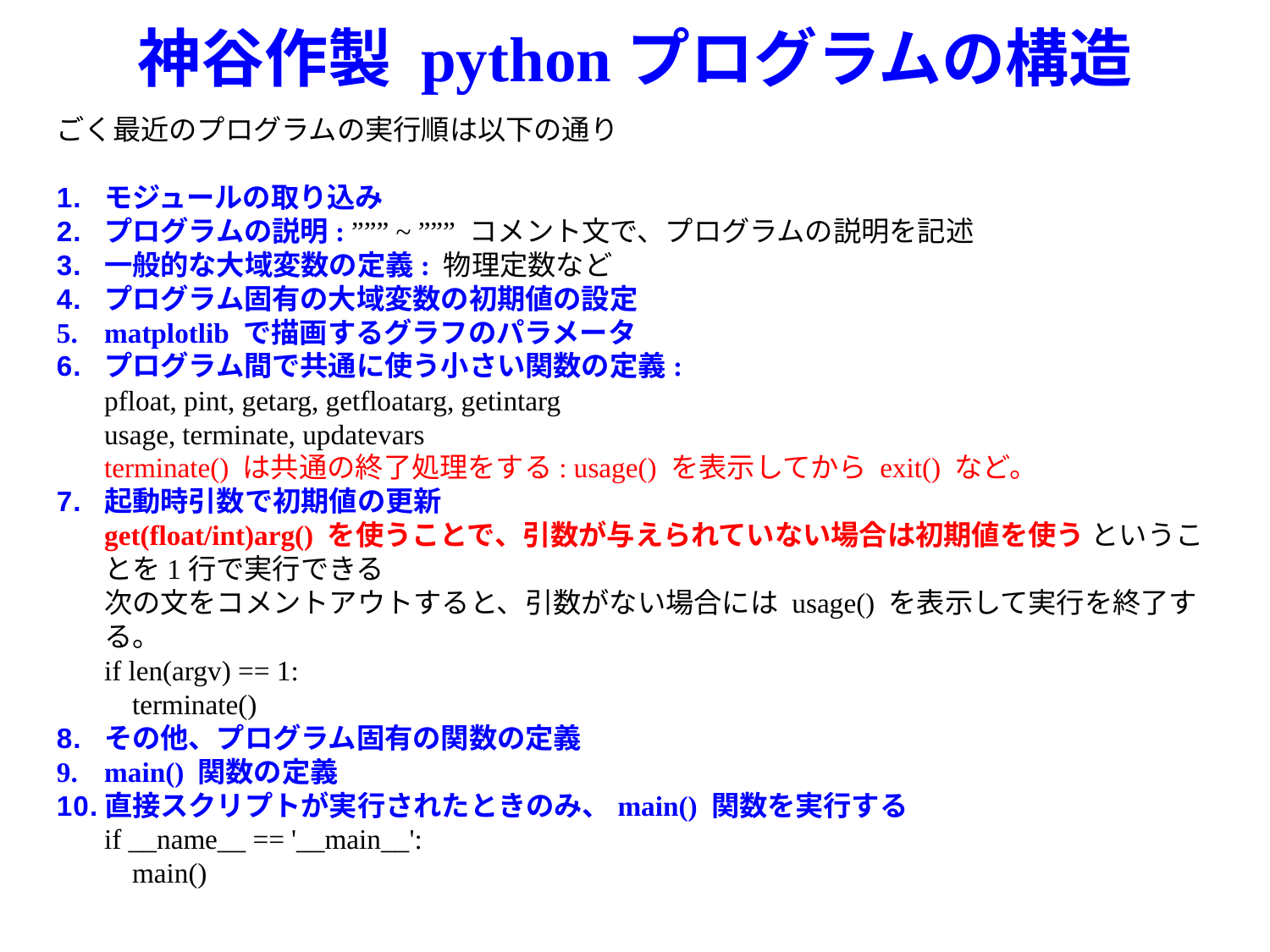

# 神谷作製 pythonプログラムの構造
ごく最近のプログラムの実行順は以下の通り

モジュールの取り込み
プログラムの説明: ””” ~ ””” コメント文で、プログラムの説明を記述
一般的な大域変数の定義: 物理定数など
プログラム固有の大域変数の初期値の設定
matplotlib で描画するグラフのパラメータ
プログラム間で共通に使う小さい関数の定義:
pfloat, pint, getarg, getfloatarg, getintarg
usage, terminate, updatevars
terminate() は共通の終了処理をする: usage() を表示してから exit() など。
起動時引数で初期値の更新
get(float/int)arg() を使うことで、引数が与えられていない場合は初期値を使う ということを1行で実行できる
次の文をコメントアウトすると、引数がない場合には usage() を表示して実行を終了する。
if len(argv) == 1:
    terminate()
その他、プログラム固有の関数の定義
main() 関数の定義
直接スクリプトが実行されたときのみ、main() 関数を実行する
if __name__ == '__main__':
    main()